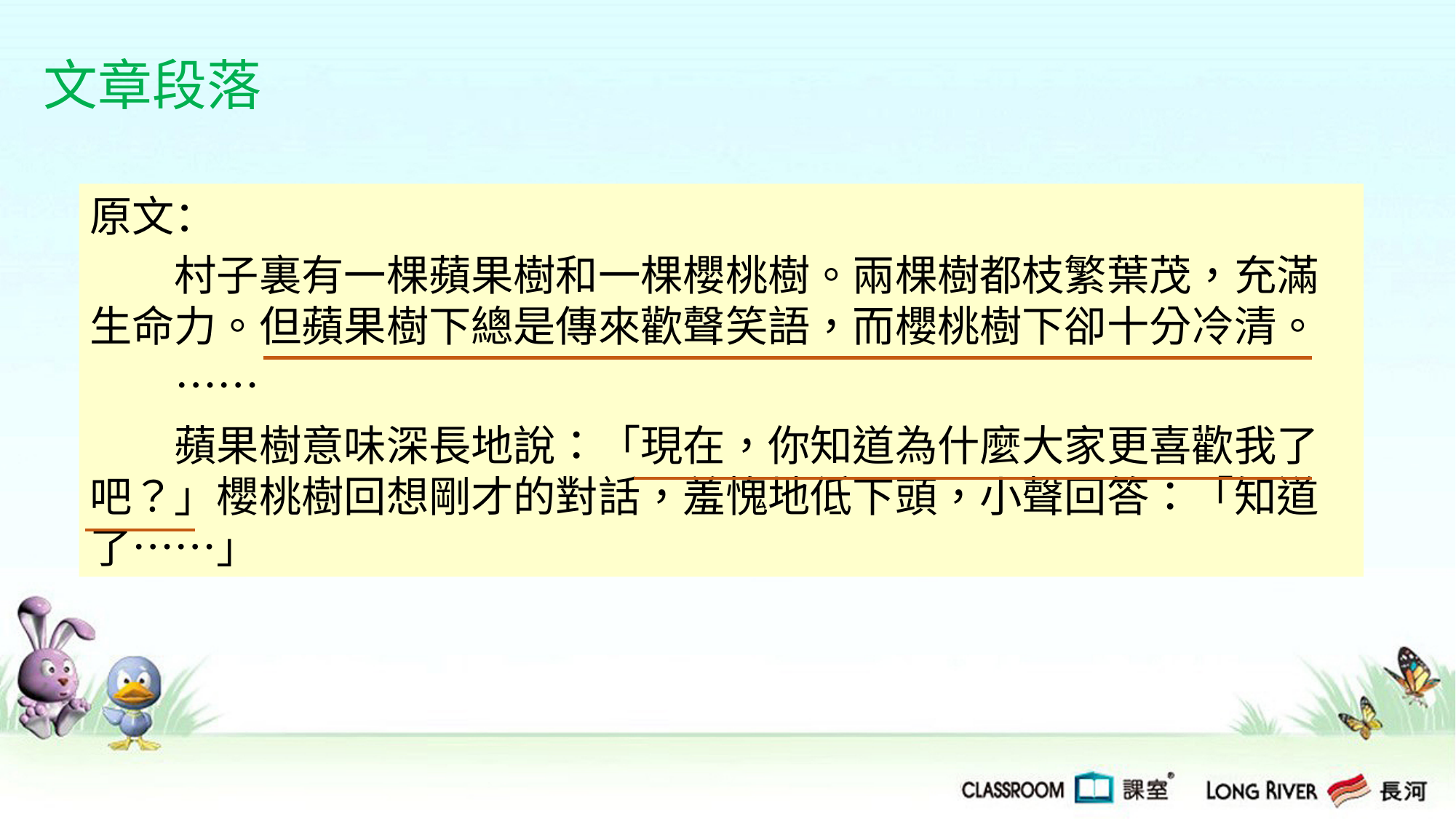

文章段落
原文：
　　村子裏有一棵蘋果樹和一棵櫻桃樹。兩棵樹都枝繁葉茂，充滿生命力。但蘋果樹下總是傳來歡聲笑語，而櫻桃樹下卻十分冷清。
　　……
　　蘋果樹意味深長地說：「現在，你知道為什麼大家更喜歡我了吧？」櫻桃樹回想剛才的對話，羞愧地低下頭，小聲回答：「知道了⋯⋯」